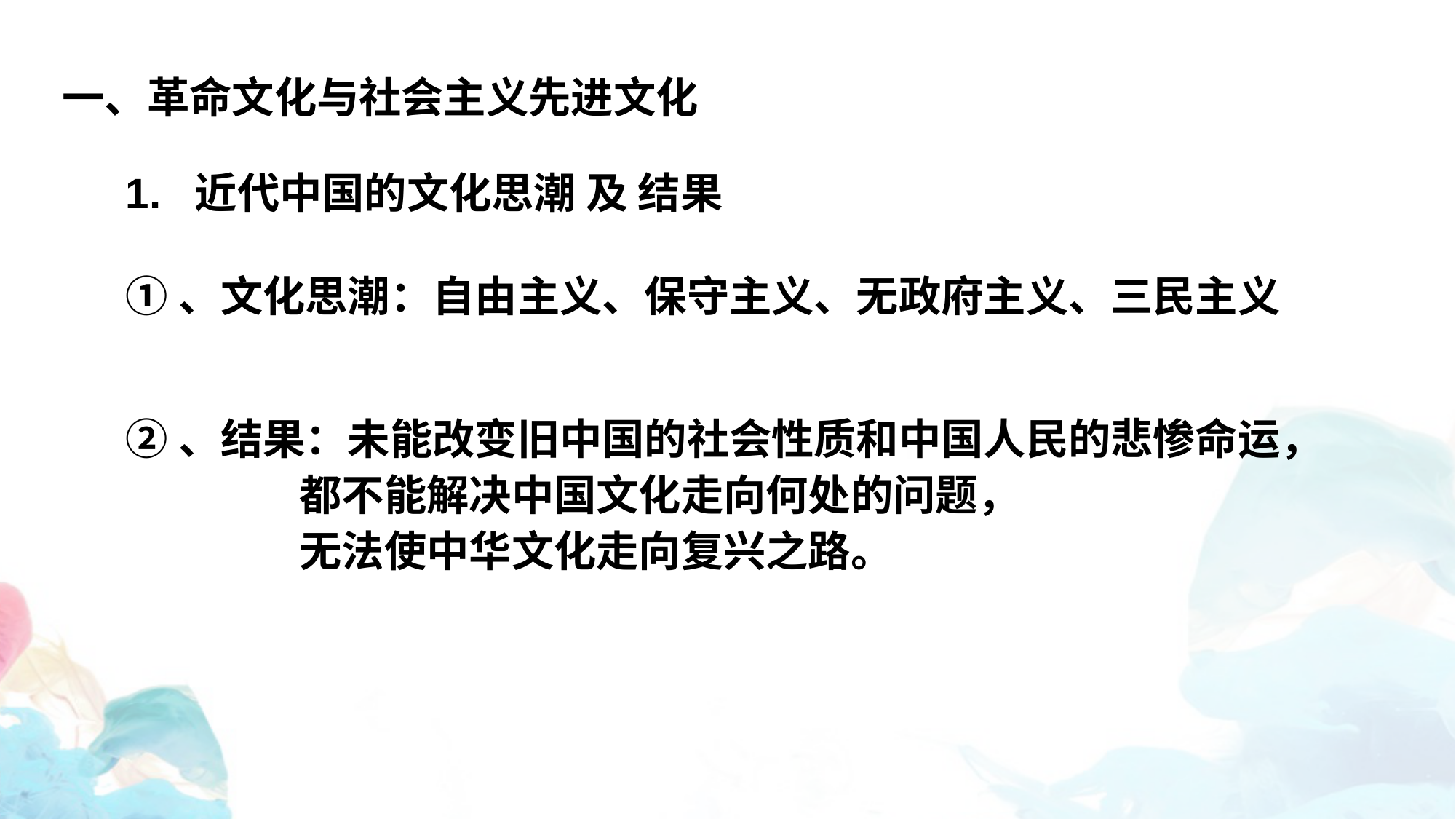

一、革命文化与社会主义先进文化
1.  近代中国的文化思潮 及 结果
①、文化思潮：自由主义、保守主义、无政府主义、三民主义
②、结果：未能改变旧中国的社会性质和中国人民的悲惨命运，
                 都不能解决中国文化走向何处的问题，
                 无法使中华文化走向复兴之路。